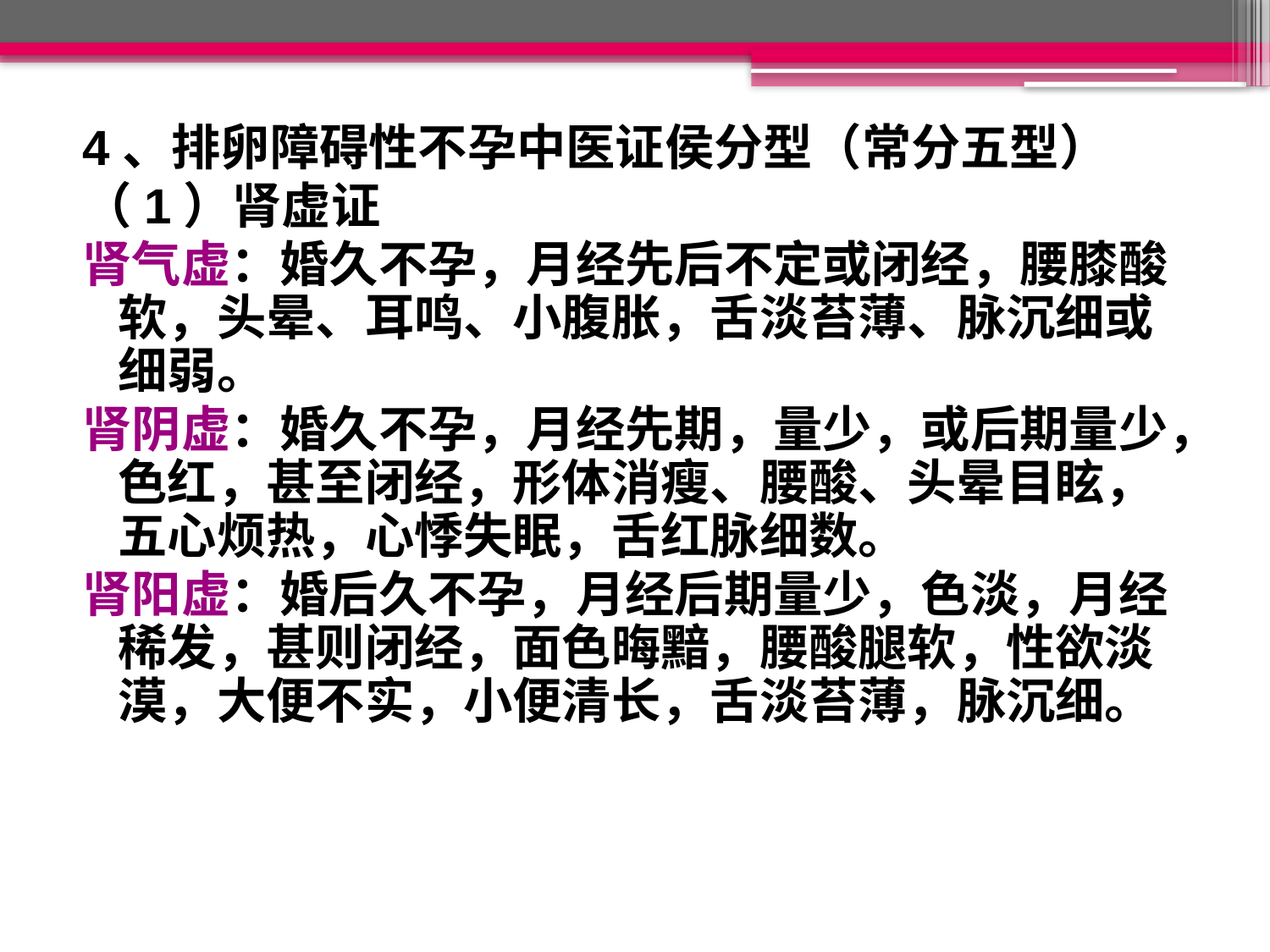

4、排卵障碍性不孕中医证侯分型（常分五型）
（1）肾虚证
肾气虚：婚久不孕，月经先后不定或闭经，腰膝酸软，头晕、耳鸣、小腹胀，舌淡苔薄、脉沉细或细弱。
肾阴虚：婚久不孕，月经先期，量少，或后期量少，色红，甚至闭经，形体消瘦、腰酸、头晕目眩，五心烦热，心悸失眠，舌红脉细数。
肾阳虚：婚后久不孕，月经后期量少，色淡，月经稀发，甚则闭经，面色晦黯，腰酸腿软，性欲淡漠，大便不实，小便清长，舌淡苔薄，脉沉细。